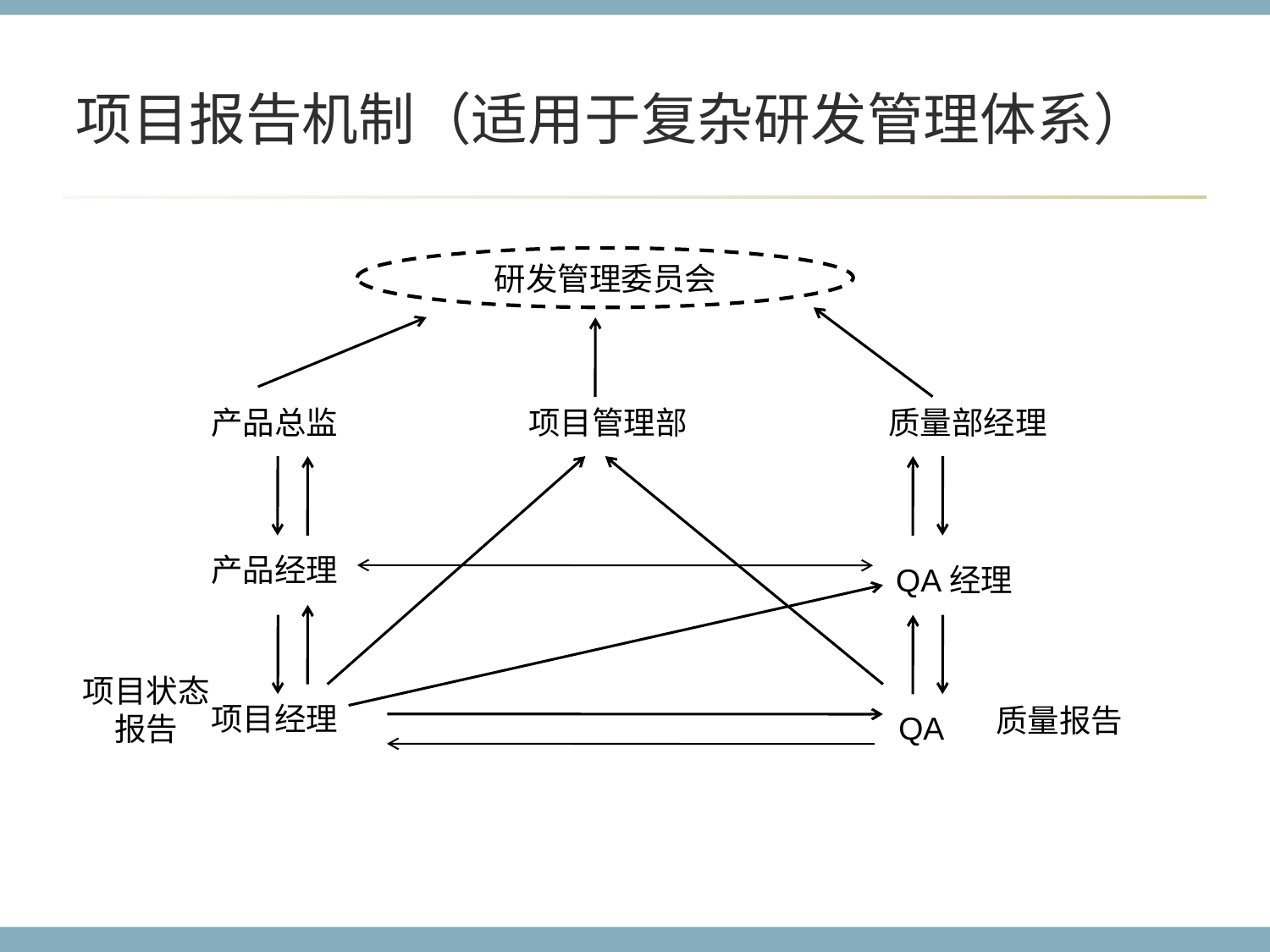

# 项目报告机制（适用于复杂研发管理体系）
研发管理委员会
产品总监
项目管理部
质量部经理
产品经理
QA经理
项目状态
报告
项目经理
质量报告
QA